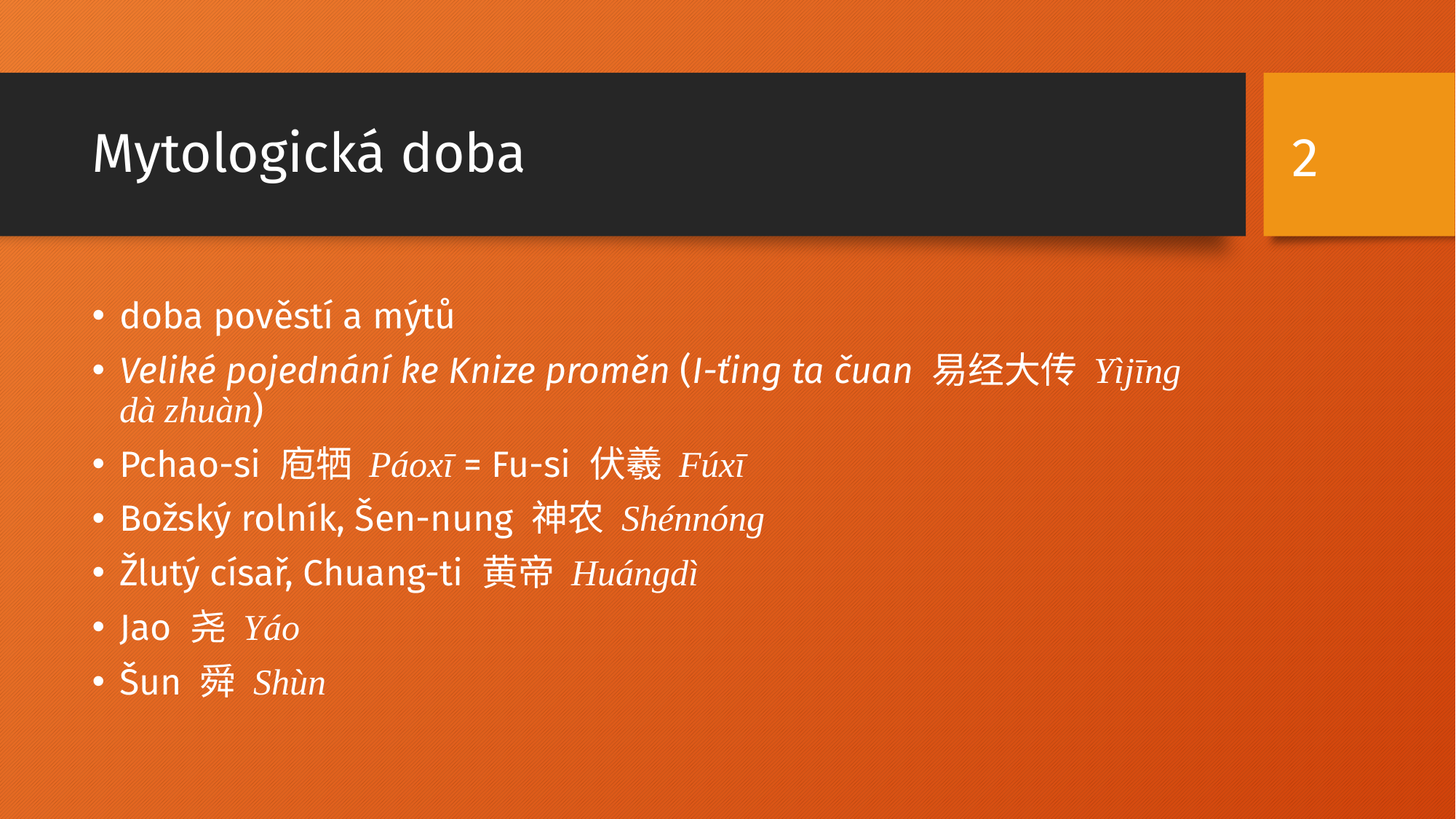

2
# Mytologická doba
doba pověstí a mýtů
Veliké pojednání ke Knize proměn (I-ťing ta čuan 易经大传 Yìjīng dà zhuàn)
Pchao-si 庖牺 Páoxī = Fu-si 伏羲 Fúxī
Božský rolník, Šen-nung 神农 Shénnóng
Žlutý císař, Chuang-ti 黄帝 Huángdì
Jao 尧 Yáo
Šun 舜 Shùn